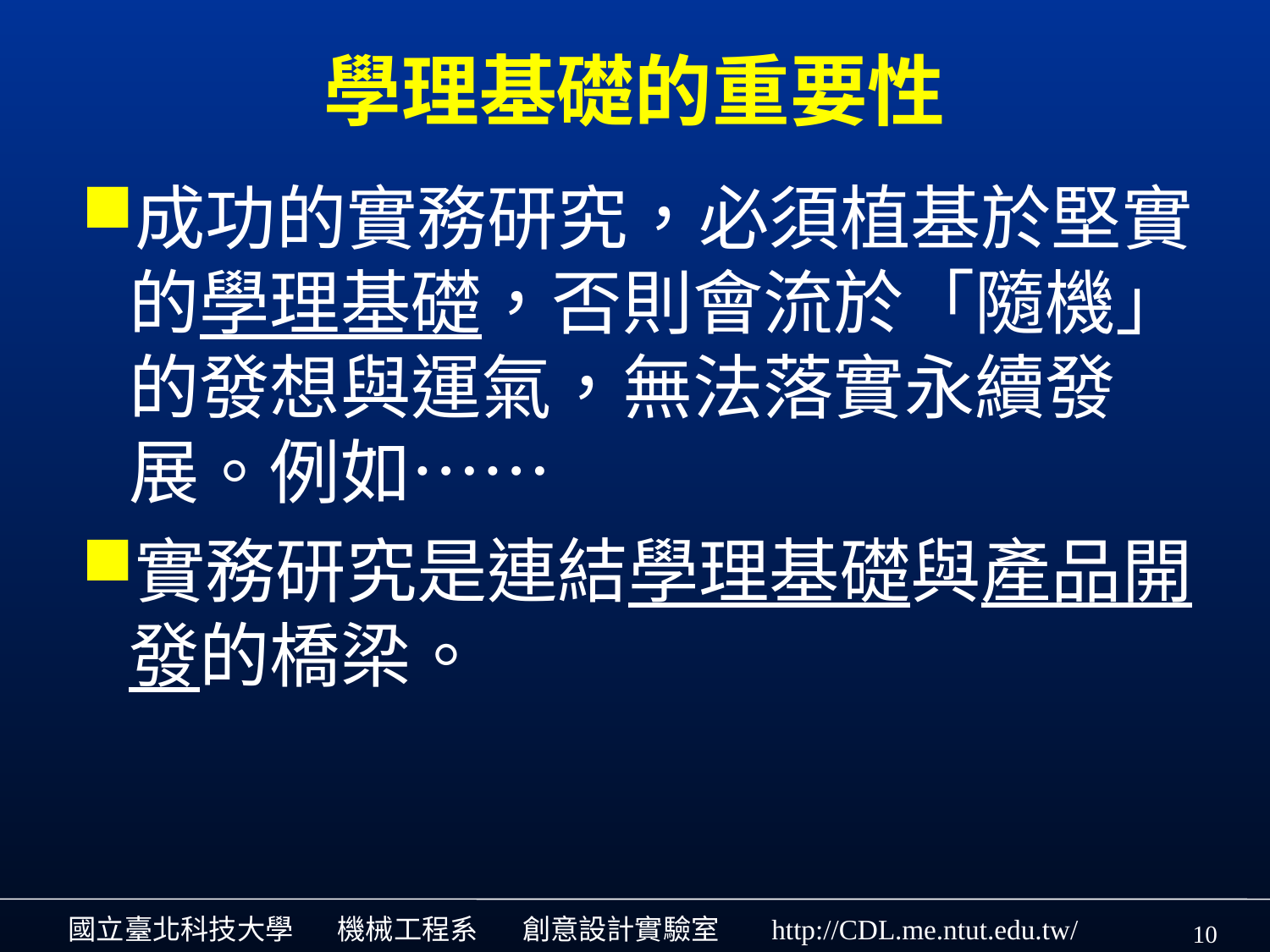

學理基礎的重要性
成功的實務研究，必須植基於堅實的學理基礎，否則會流於「隨機」的發想與運氣，無法落實永續發展。例如……
實務研究是連結學理基礎與產品開發的橋梁。

10